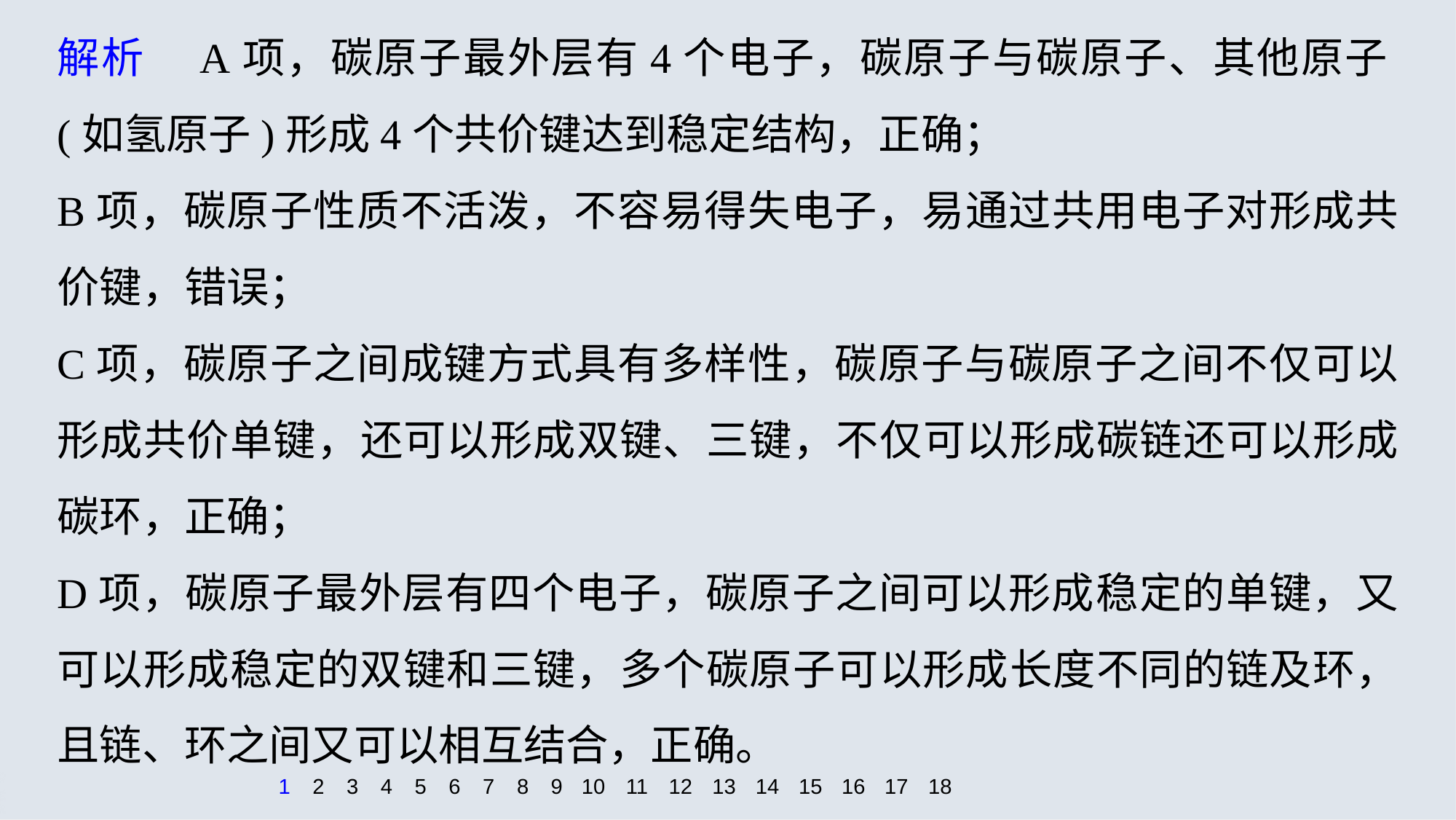

解析　A项，碳原子最外层有4个电子，碳原子与碳原子、其他原子(如氢原子)形成4个共价键达到稳定结构，正确；
B项，碳原子性质不活泼，不容易得失电子，易通过共用电子对形成共价键，错误；
C项，碳原子之间成键方式具有多样性，碳原子与碳原子之间不仅可以形成共价单键，还可以形成双键、三键，不仅可以形成碳链还可以形成碳环，正确；
D项，碳原子最外层有四个电子，碳原子之间可以形成稳定的单键，又可以形成稳定的双键和三键，多个碳原子可以形成长度不同的链及环，且链、环之间又可以相互结合，正确。
1
2
3
4
5
6
7
8
9
10
11
12
13
14
15
16
17
18